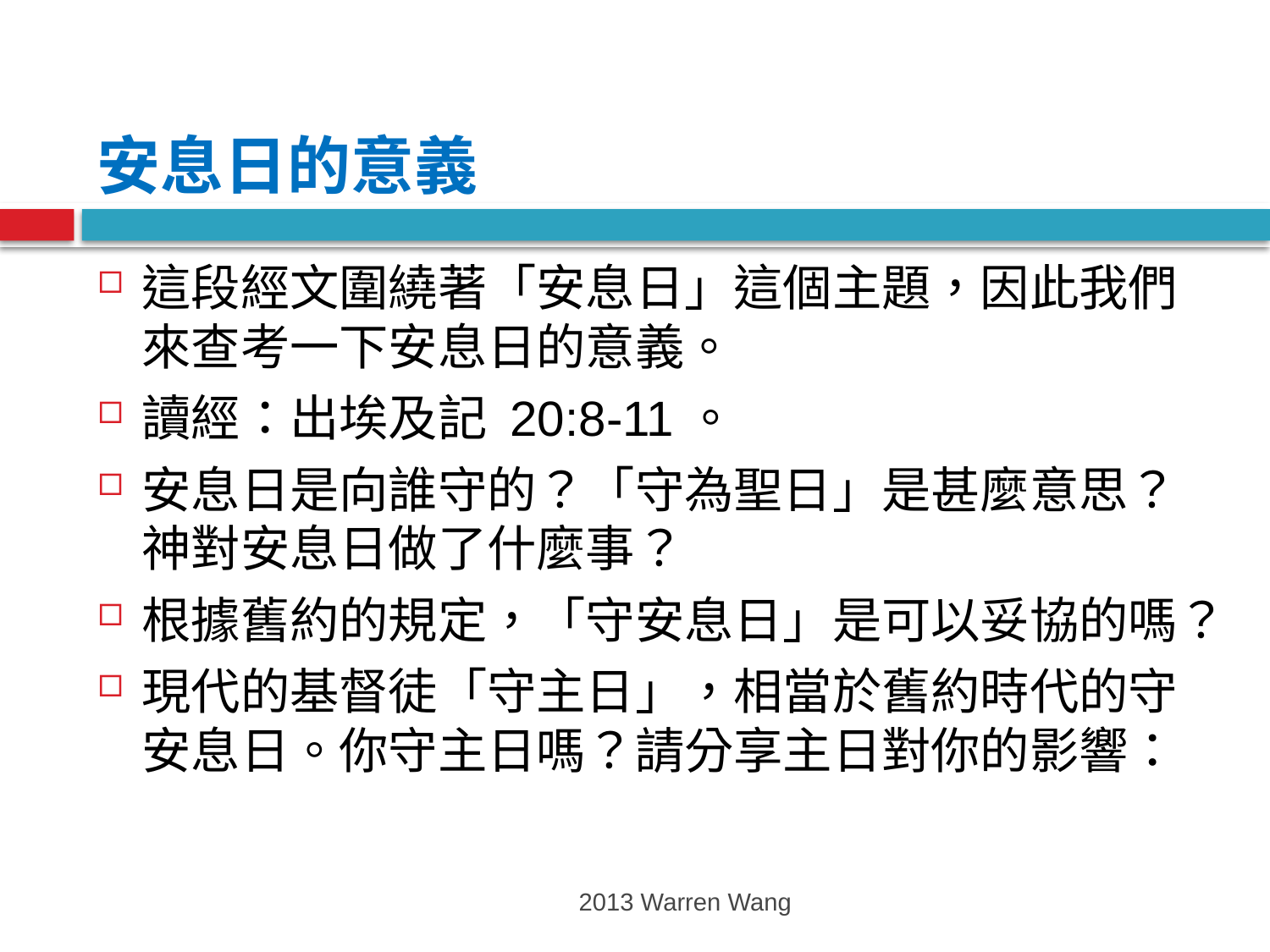

# 安息日的意義
這段經文圍繞著「安息日」這個主題，因此我們來查考一下安息日的意義。
讀經：出埃及記 20:8-11。
安息日是向誰守的？「守為聖日」是甚麼意思？神對安息日做了什麼事？
根據舊約的規定，「守安息日」是可以妥協的嗎？
現代的基督徒「守主日」，相當於舊約時代的守安息日。你守主日嗎？請分享主日對你的影響：

2013 Warren Wang